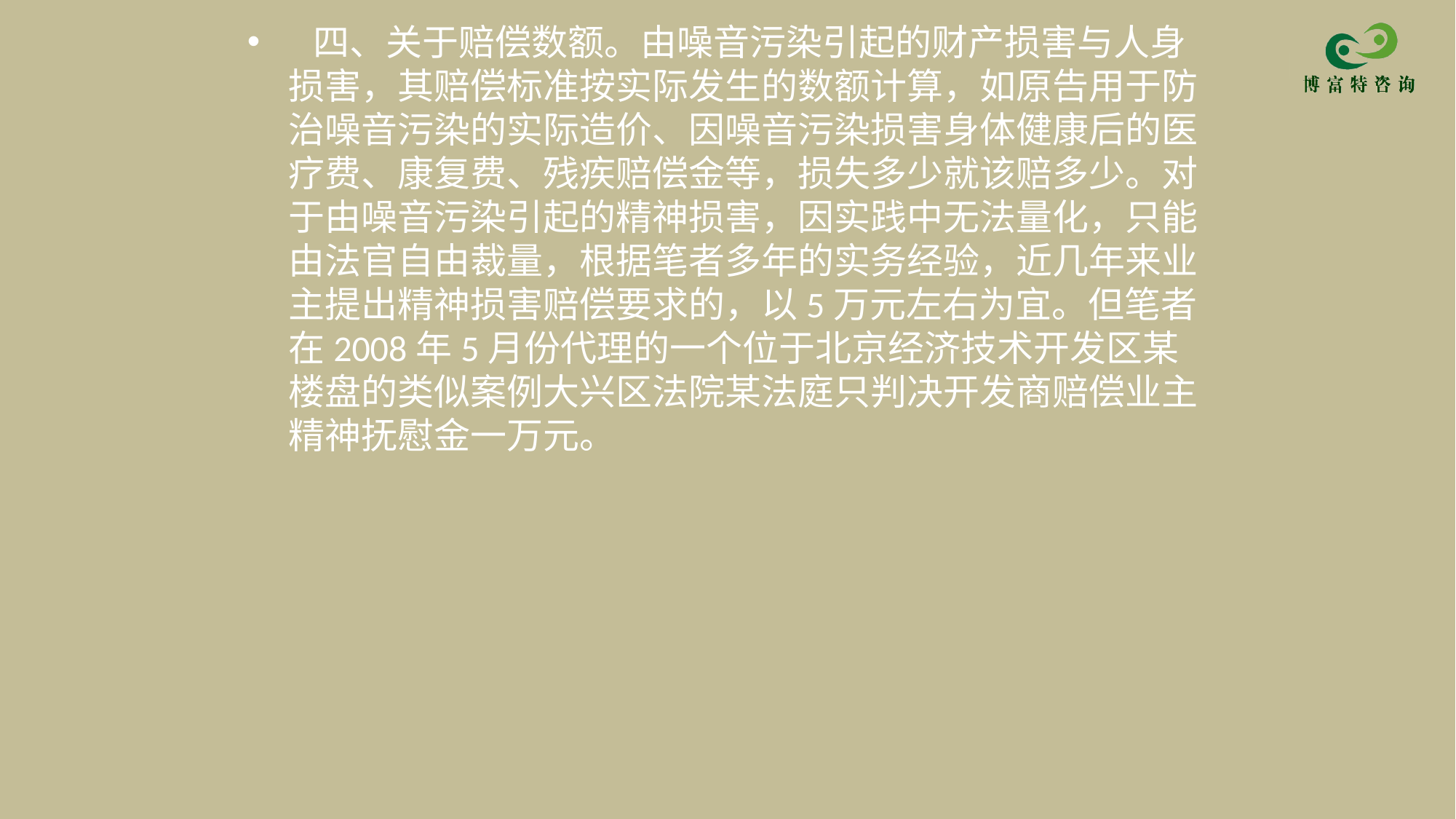

四、关于赔偿数额。由噪音污染引起的财产损害与人身损害，其赔偿标准按实际发生的数额计算，如原告用于防治噪音污染的实际造价、因噪音污染损害身体健康后的医疗费、康复费、残疾赔偿金等，损失多少就该赔多少。对于由噪音污染引起的精神损害，因实践中无法量化，只能由法官自由裁量，根据笔者多年的实务经验，近几年来业主提出精神损害赔偿要求的，以5万元左右为宜。但笔者在2008年5月份代理的一个位于北京经济技术开发区某楼盘的类似案例大兴区法院某法庭只判决开发商赔偿业主精神抚慰金一万元。
#